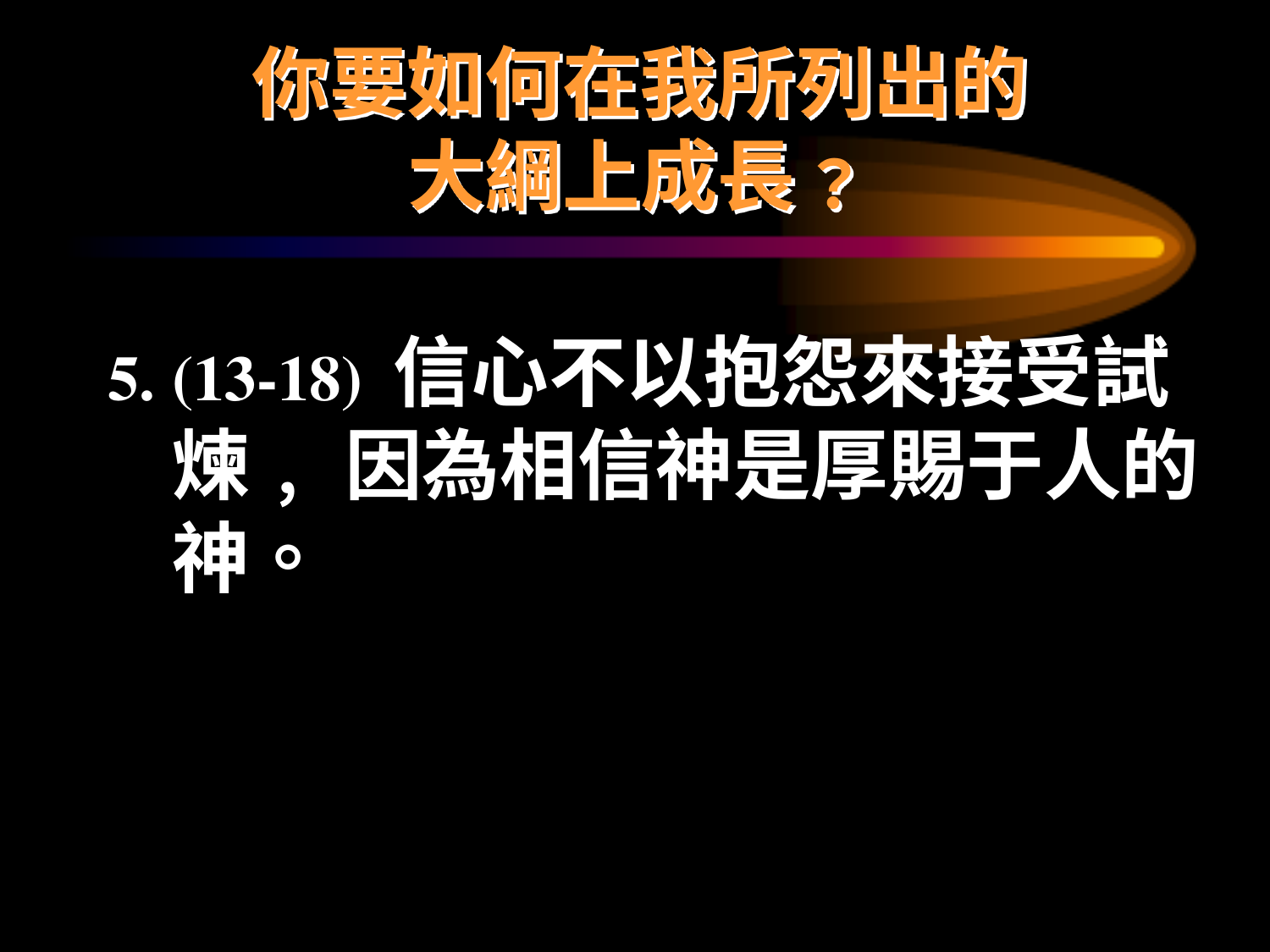

# 你要如何在我所列出的 大綱上成長﹖
5.	(13-18) 信心不以抱怨來接受試煉﹐ 因為相信神是厚賜于人的神。